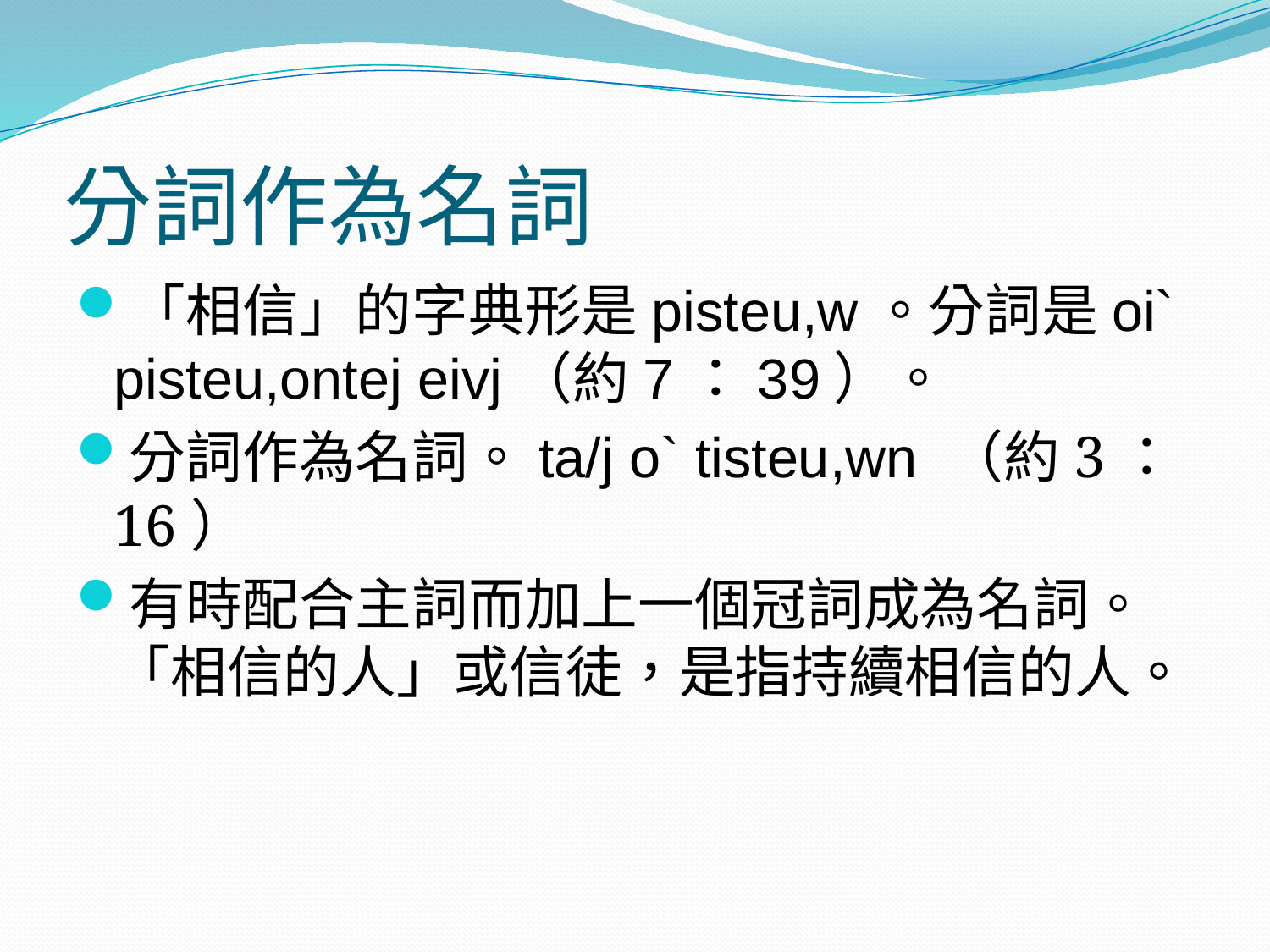

# 分詞作為名詞
「相信」的字典形是pisteu,w。分詞是oi` pisteu,ontej eivj（約7：39）。
分詞作為名詞。ta/j o` tisteu,wn （約3：16）
有時配合主詞而加上一個冠詞成為名詞。「相信的人」或信徒，是指持續相信的人。